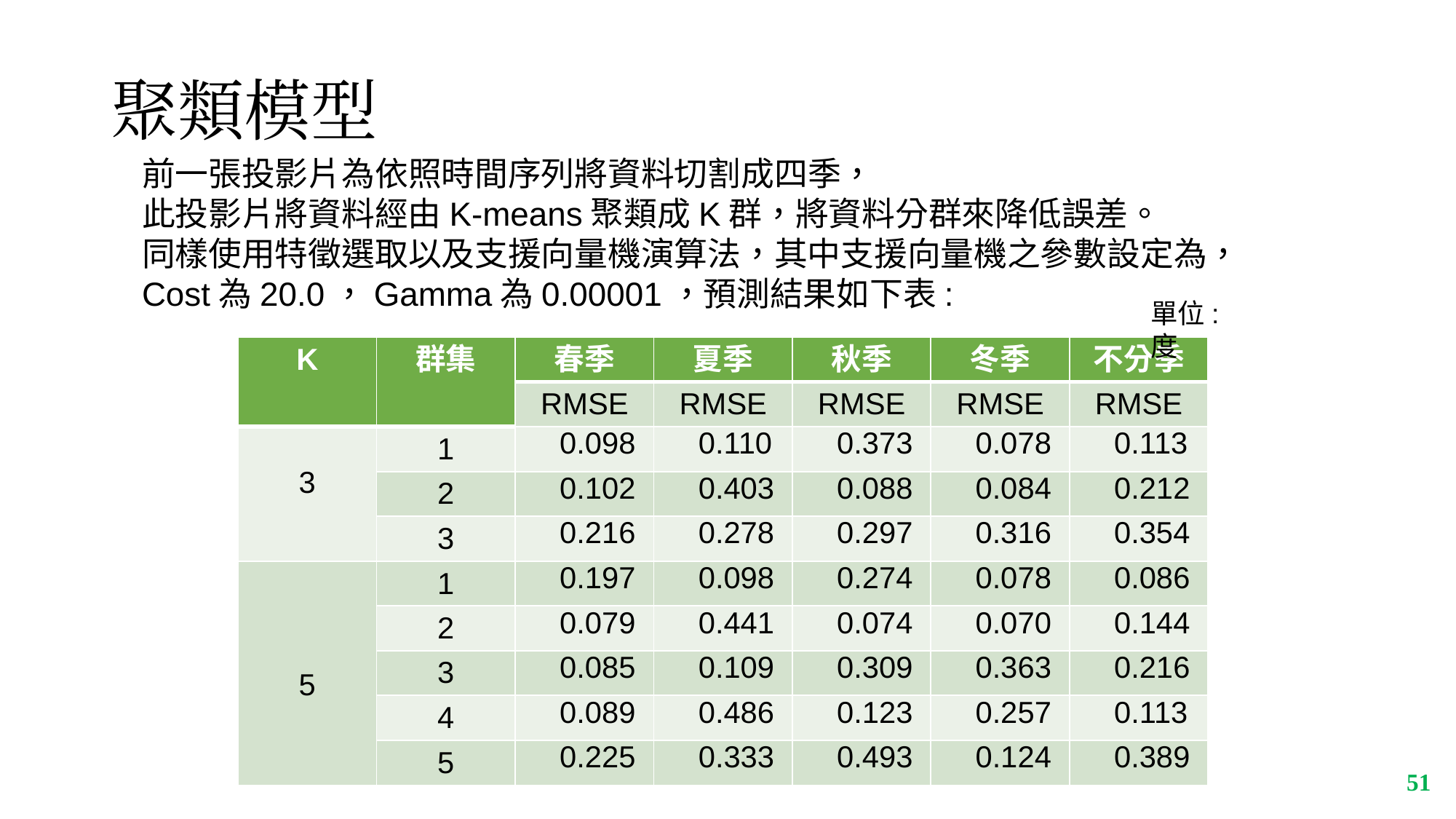

# 聚類模型
前一張投影片為依照時間序列將資料切割成四季，
此投影片將資料經由K-means聚類成K群，將資料分群來降低誤差。
同樣使用特徵選取以及支援向量機演算法，其中支援向量機之參數設定為，
Cost為20.0，Gamma為0.00001，預測結果如下表:

單位:度
| K | 群集 | 春季 | 夏季 | 秋季 | 冬季 | 不分季 |
| --- | --- | --- | --- | --- | --- | --- |
|  |  | RMSE | RMSE | RMSE | RMSE | RMSE |
| 3 | 1 | 0.098 | 0.110 | 0.373 | 0.078 | 0.113 |
|  | 2 | 0.102 | 0.403 | 0.088 | 0.084 | 0.212 |
|  | 3 | 0.216 | 0.278 | 0.297 | 0.316 | 0.354 |
| 5 | 1 | 0.197 | 0.098 | 0.274 | 0.078 | 0.086 |
|  | 2 | 0.079 | 0.441 | 0.074 | 0.070 | 0.144 |
|  | 3 | 0.085 | 0.109 | 0.309 | 0.363 | 0.216 |
|  | 4 | 0.089 | 0.486 | 0.123 | 0.257 | 0.113 |
|  | 5 | 0.225 | 0.333 | 0.493 | 0.124 | 0.389 |
51